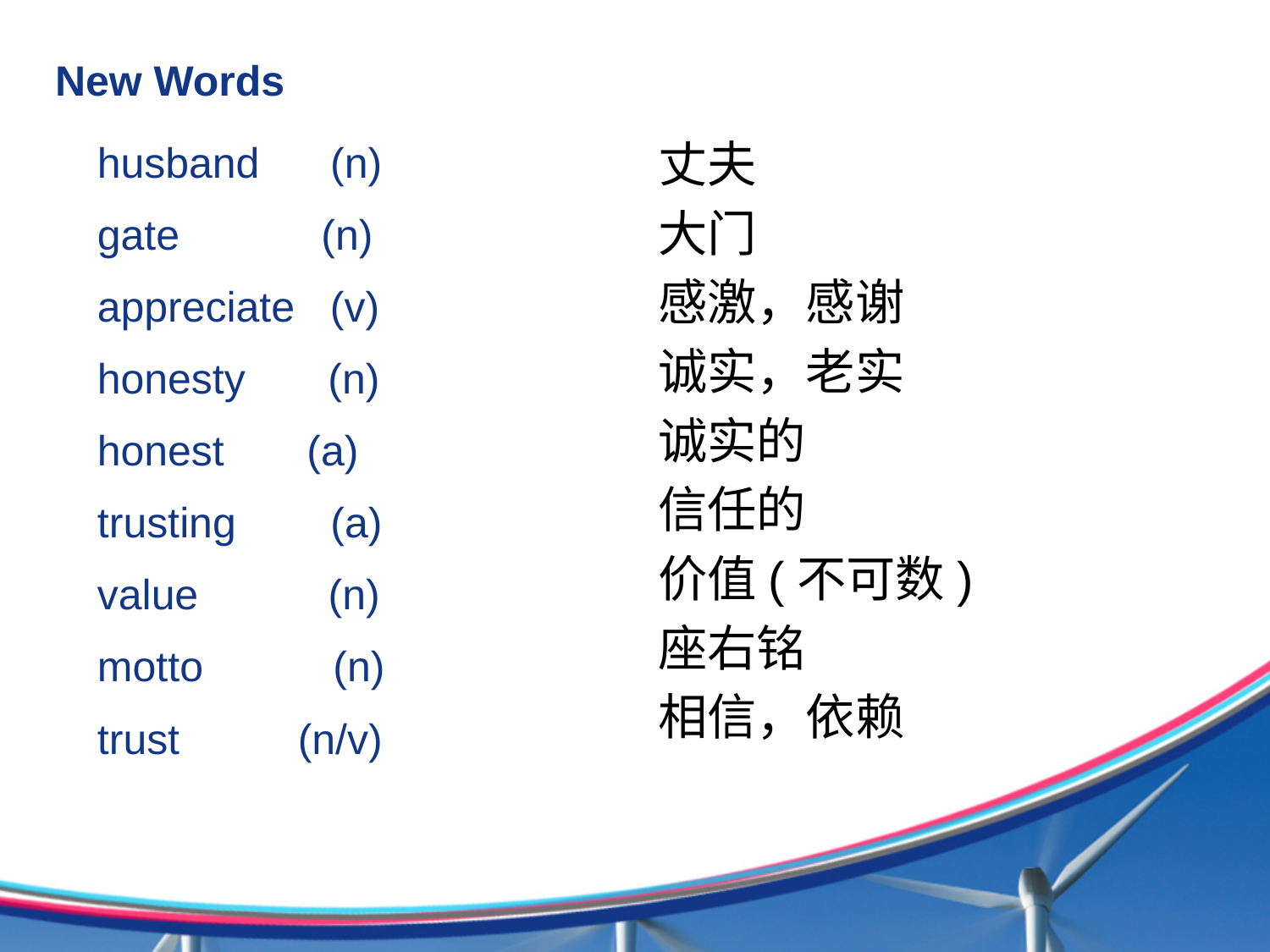

# New Words
丈夫
大门
感激，感谢
诚实，老实
诚实的
信任的
价值(不可数)
座右铭
相信，依赖
husband      (n)
gate            (n)
appreciate   (v)
honesty       (n)
honest       (a)
trusting        (a)
value           (n)
motto           (n)
trust          (n/v)